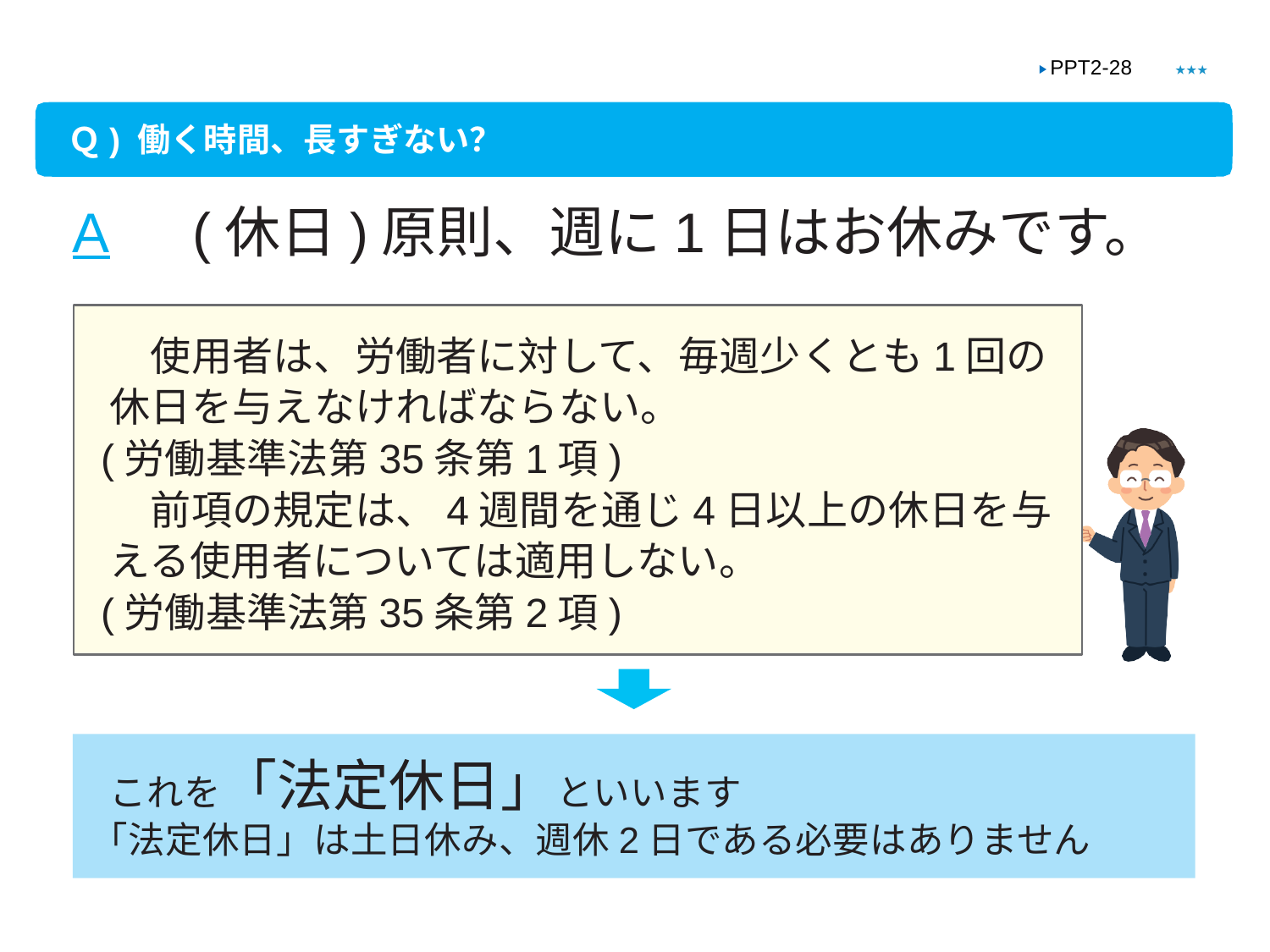

★★★
▶ PPT2-28

Ｑ) 働く時間、長すぎない？
A　(休日)原則、週に1日はお休みです。

　使用者は、労働者に対して、毎週少くとも1回の休日を与えなければならない。
 (労働基準法第35条第1項)
　前項の規定は、4週間を通じ4日以上の休日を与える使用者については適用しない。
 (労働基準法第35条第2項)

これを「法定休日」といいます
「法定休日」は土日休み、週休2日である必要はありません